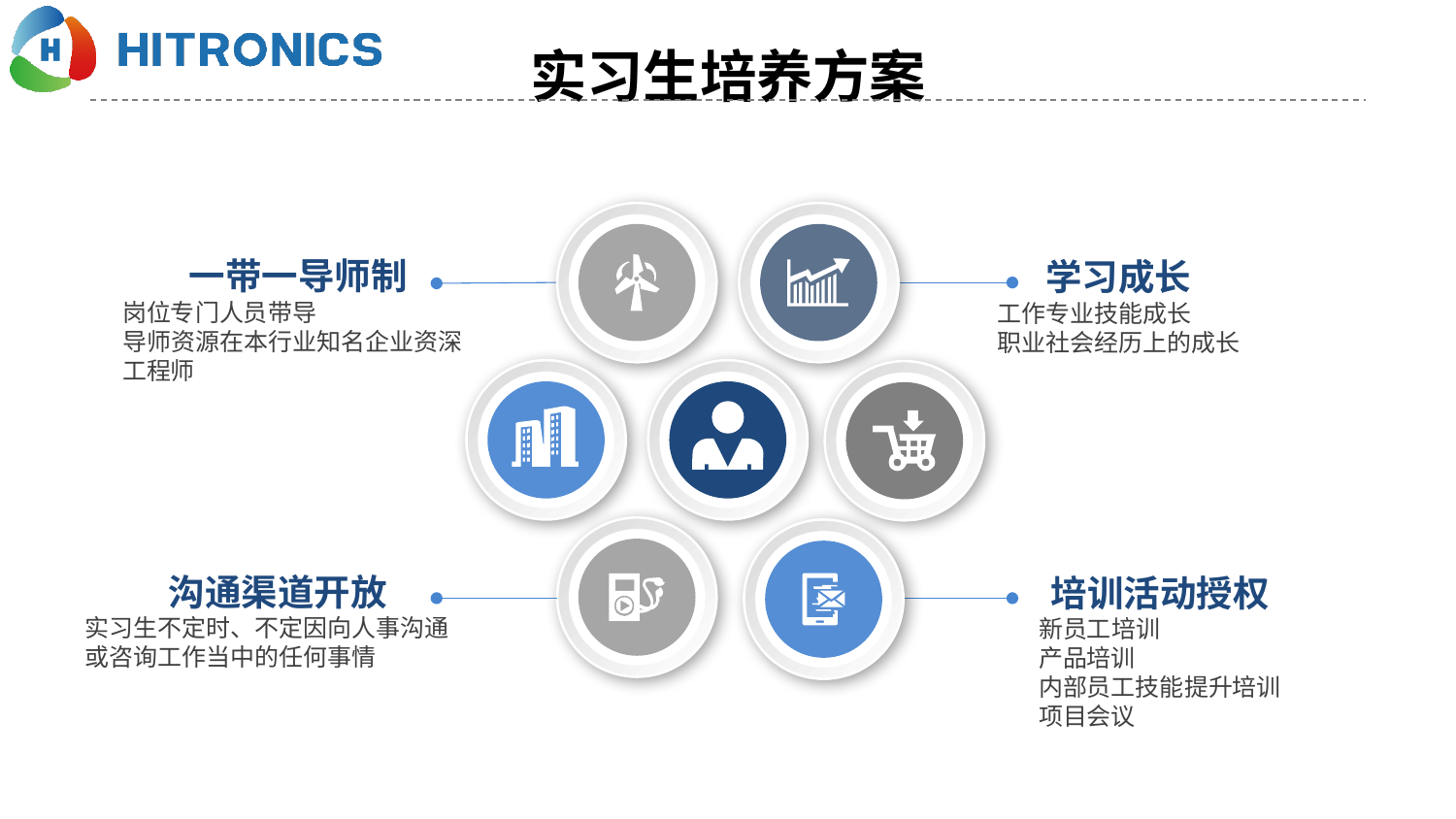

实习生培养方案

一带一导师制
岗位专门人员带导
导师资源在本行业知名企业资深工程师
学习成长
工作专业技能成长
职业社会经历上的成长

沟通渠道开放
实习生不定时、不定因向人事沟通或咨询工作当中的任何事情
培训活动授权
新员工培训
产品培训
内部员工技能提升培训
项目会议